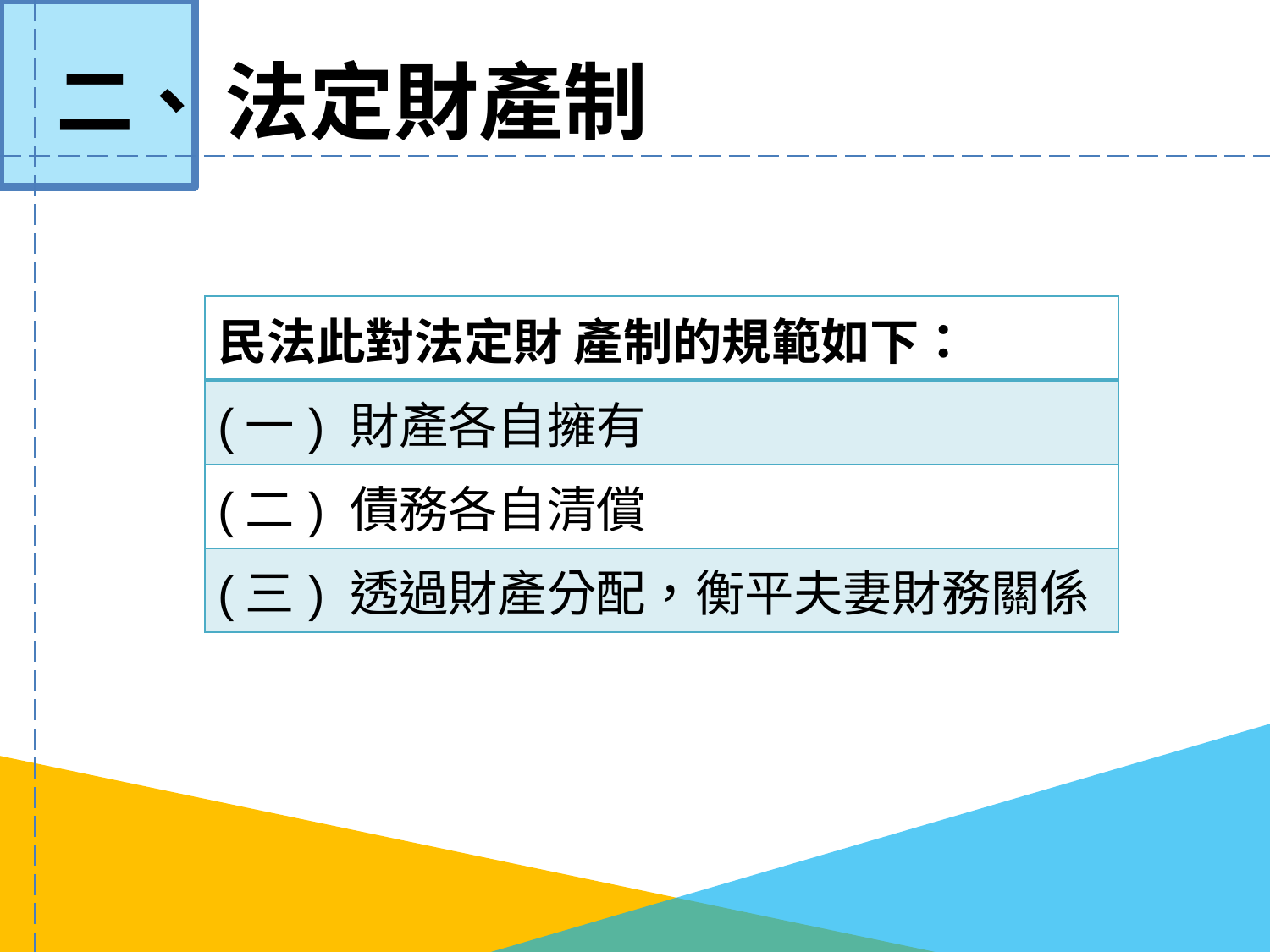

# 法定財產制
二、
| 民法此對法定財 產制的規範如下： |
| --- |
| (一) 財產各自擁有 |
| (二) 債務各自清償 |
| (三) 透過財產分配，衡平夫妻財務關係 |